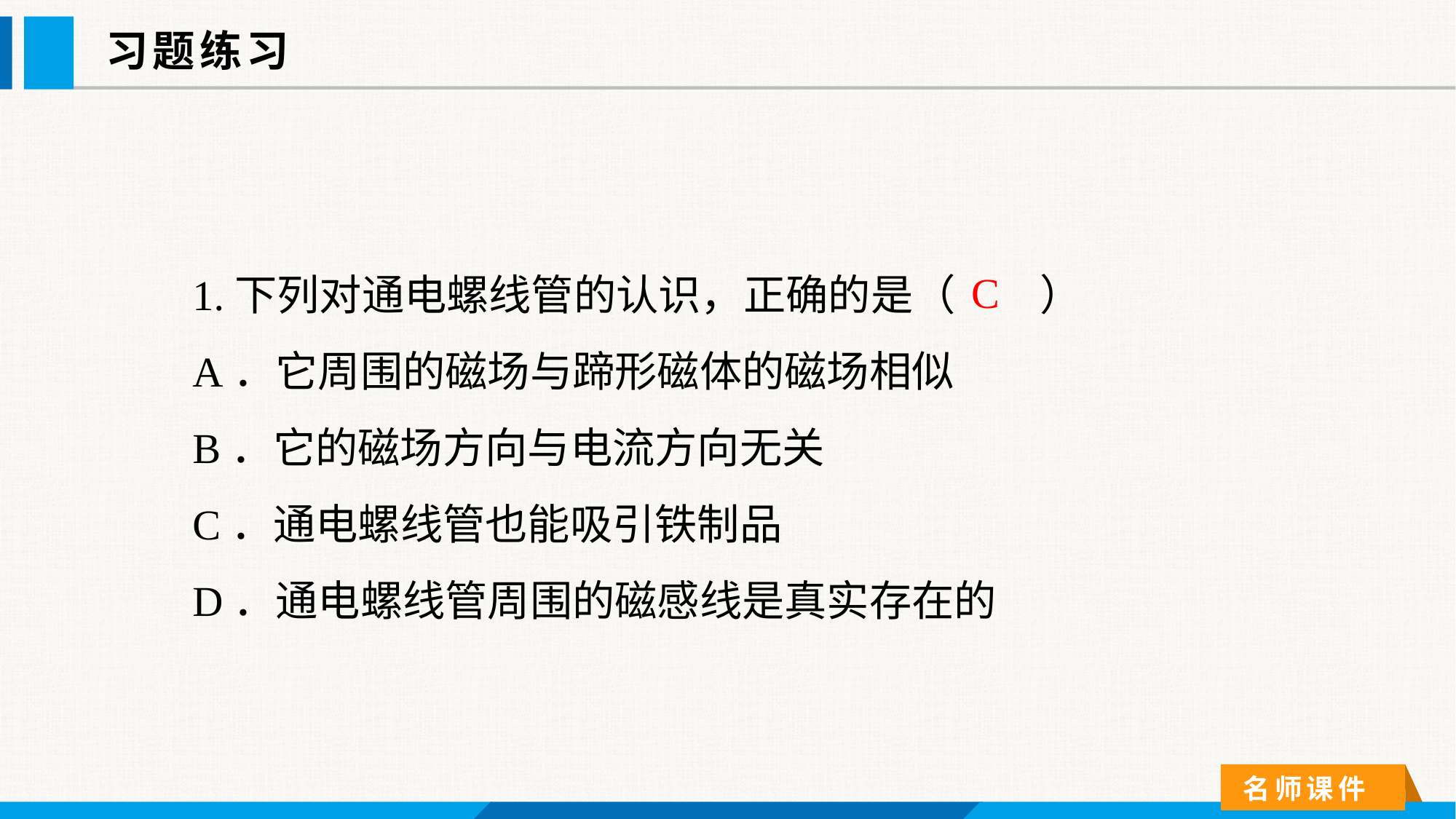

习题练习
C
1.下列对通电螺线管的认识，正确的是（　　）
A．它周围的磁场与蹄形磁体的磁场相似
B．它的磁场方向与电流方向无关
C．通电螺线管也能吸引铁制品
D．通电螺线管周围的磁感线是真实存在的